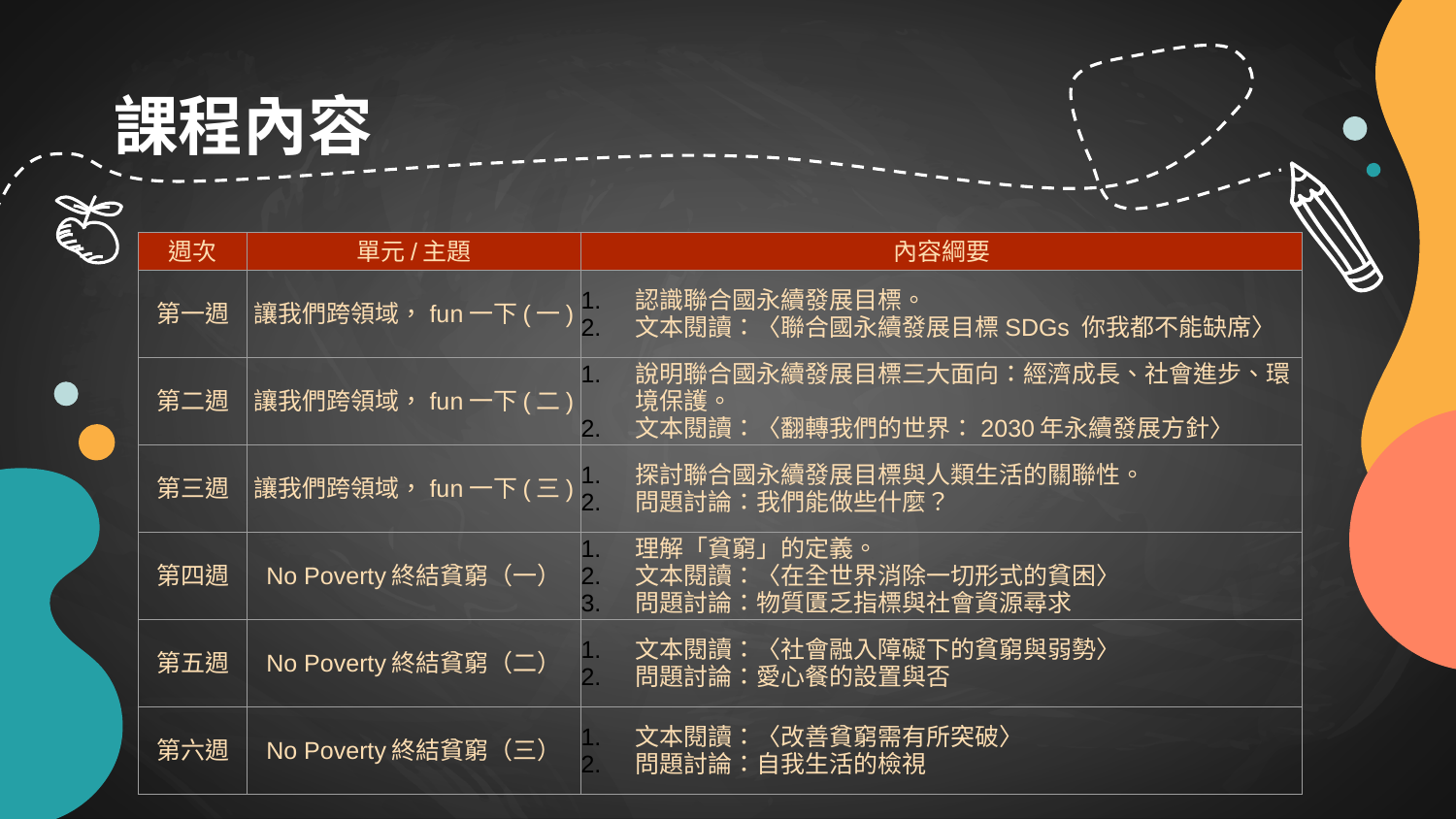

# 課程內容
| 週次 | 單元/主題 | 內容綱要 |
| --- | --- | --- |
| 第一週 | 讓我們跨領域，fun一下(一) | 認識聯合國永續發展目標。 文本閱讀：〈聯合國永續發展目標SDGs 你我都不能缺席〉 |
| 第二週 | 讓我們跨領域，fun一下(二) | 說明聯合國永續發展目標三大面向：經濟成長、社會進步、環境保護。 文本閱讀：〈翻轉我們的世界：2030年永續發展方針〉 |
| 第三週 | 讓我們跨領域，fun一下(三) | 探討聯合國永續發展目標與人類生活的關聯性。 問題討論：我們能做些什麼？ |
| 第四週 | No Poverty終結貧窮（一） | 理解「貧窮」的定義。 文本閱讀：〈在全世界消除一切形式的貧困〉 問題討論：物質匱乏指標與社會資源尋求 |
| 第五週 | No Poverty終結貧窮（二） | 文本閱讀：〈社會融入障礙下的貧窮與弱勢〉 問題討論：愛心餐的設置與否 |
| 第六週 | No Poverty終結貧窮（三） | 文本閱讀：〈改善貧窮需有所突破〉 問題討論：自我生活的檢視 |